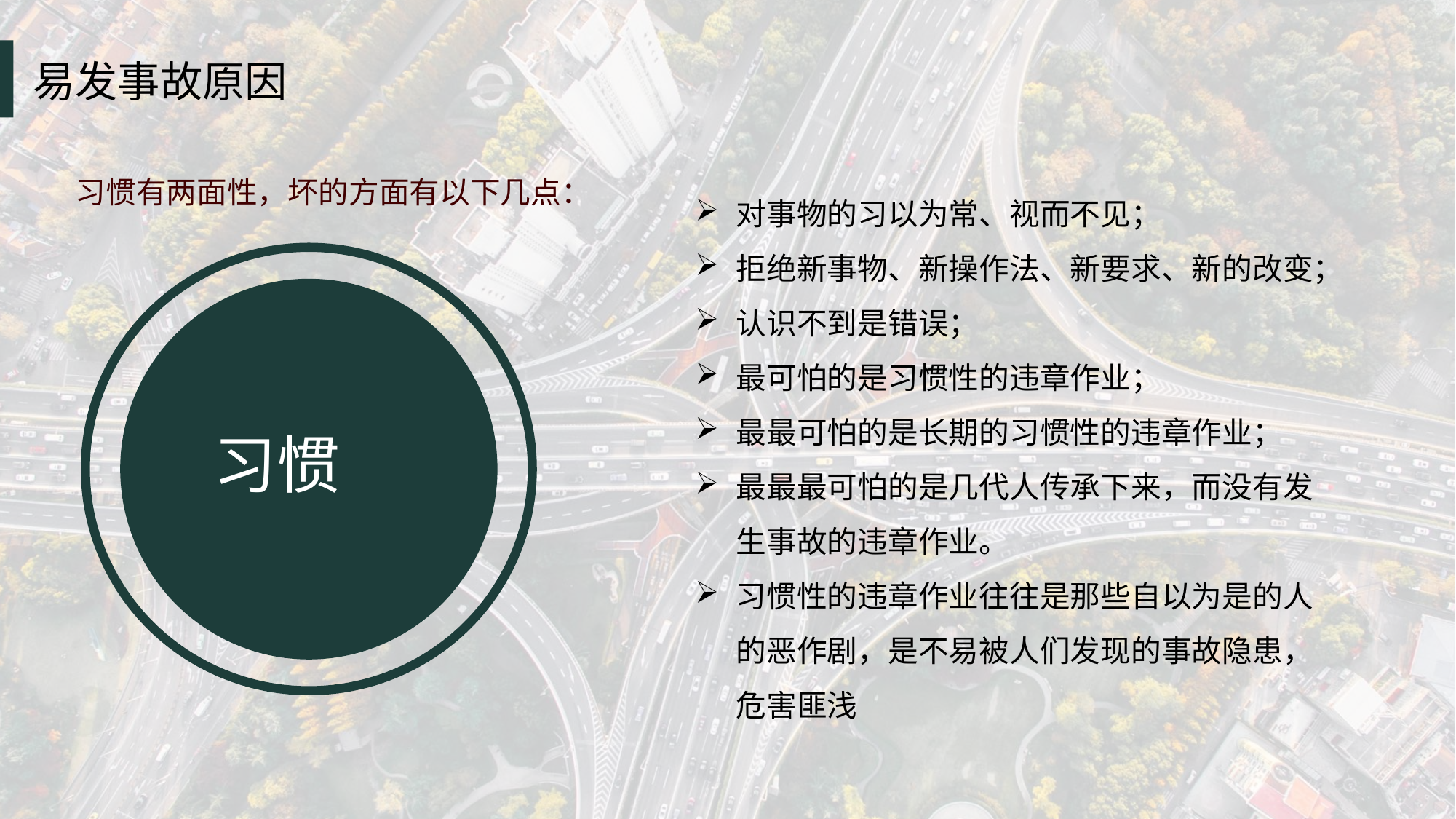

易发事故原因
习惯有两面性，坏的方面有以下几点：
对事物的习以为常、视而不见；
拒绝新事物、新操作法、新要求、新的改变；
认识不到是错误；
最可怕的是习惯性的违章作业；
最最可怕的是长期的习惯性的违章作业；
最最最可怕的是几代人传承下来，而没有发生事故的违章作业。
习惯性的违章作业往往是那些自以为是的人的恶作剧，是不易被人们发现的事故隐患，危害匪浅

习惯